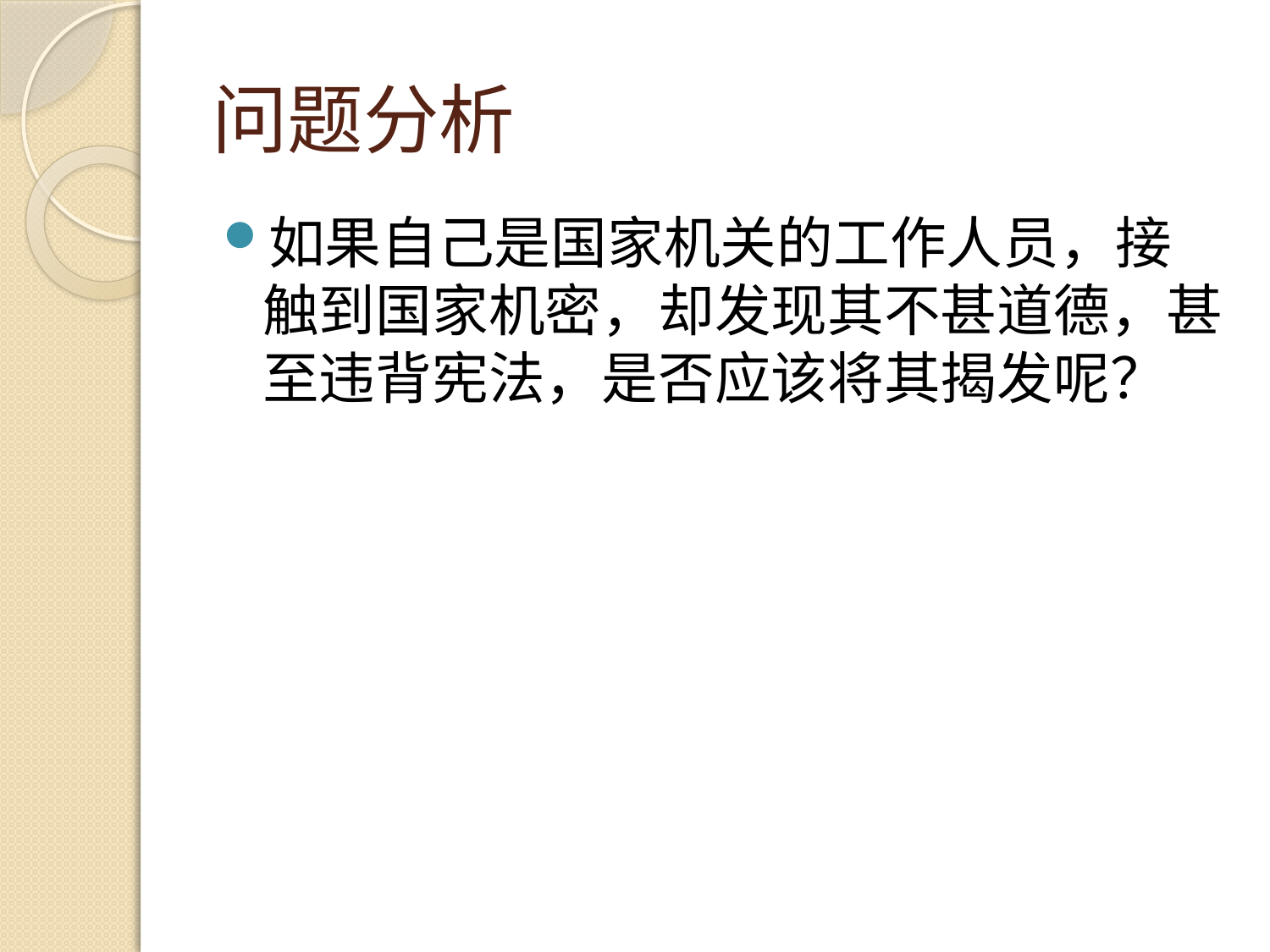

# 问题分析
如果自己是国家机关的工作人员，接触到国家机密，却发现其不甚道德，甚至违背宪法，是否应该将其揭发呢？